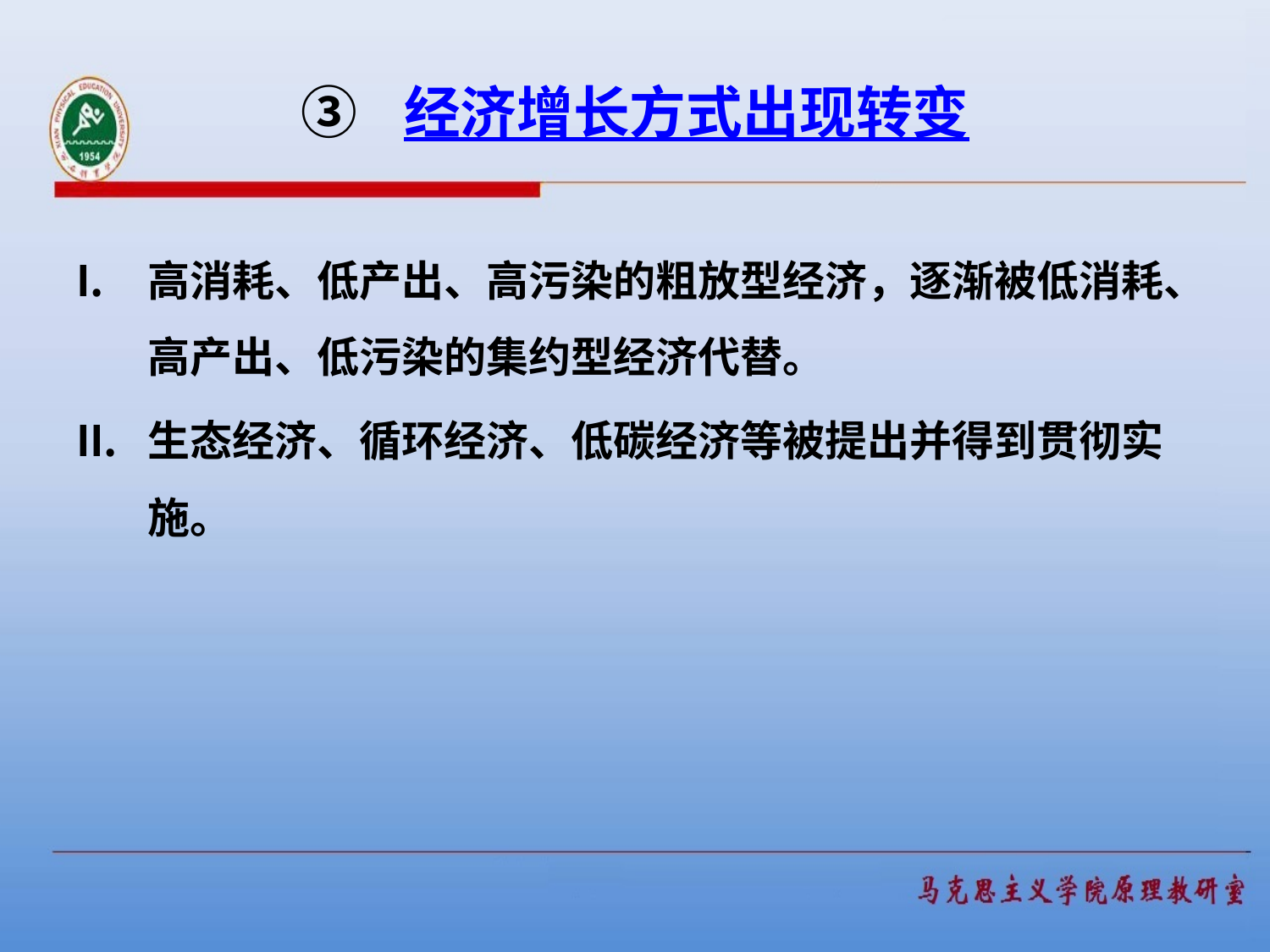

# 经济增长方式出现转变
高消耗、低产出、高污染的粗放型经济，逐渐被低消耗、高产出、低污染的集约型经济代替。
生态经济、循环经济、低碳经济等被提出并得到贯彻实施。